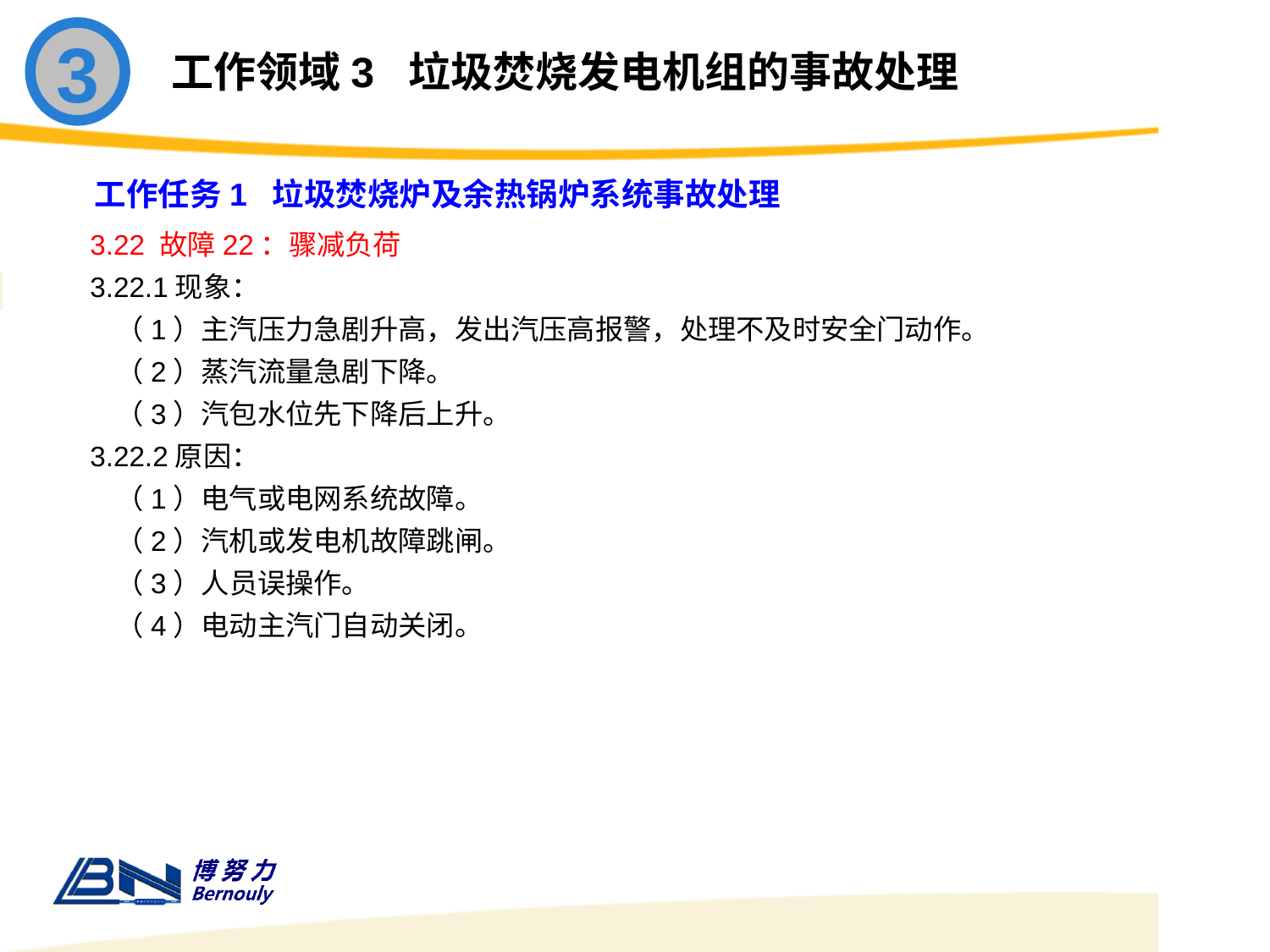

3
工作领域3  垃圾焚烧发电机组的事故处理
工作任务1  垃圾焚烧炉及余热锅炉系统事故处理
3.22 故障22：骤减负荷
3.22.1现象：
   （1）主汽压力急剧升高，发出汽压高报警，处理不及时安全门动作。
   （2）蒸汽流量急剧下降。
   （3）汽包水位先下降后上升。
3.22.2原因：
   （1）电气或电网系统故障。
   （2）汽机或发电机故障跳闸。
   （3）人员误操作。
   （4）电动主汽门自动关闭。